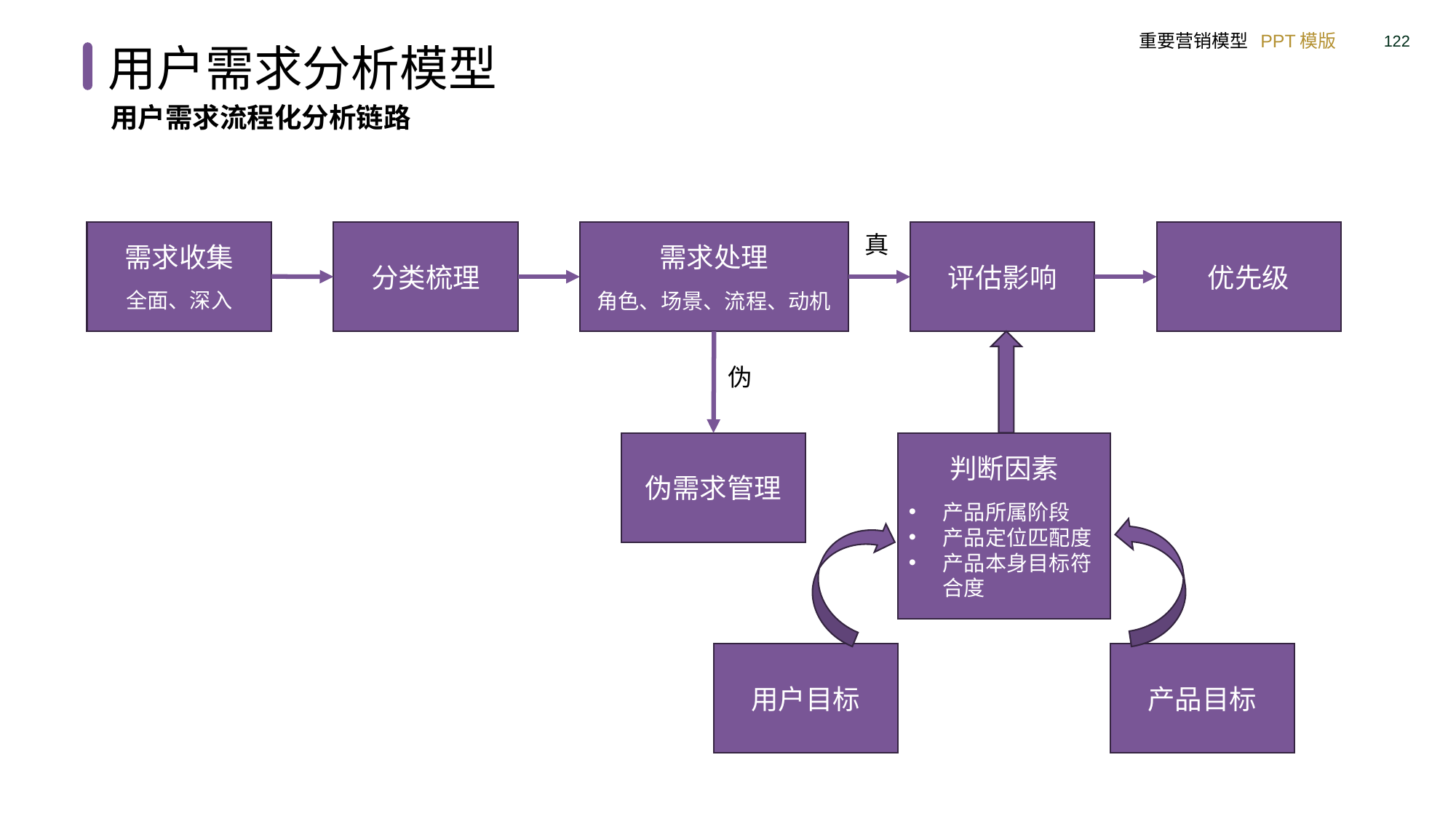

用户需求分析模型
用户需求流程化分析链路
需求收集

全面、深入
分类梳理
需求处理

角色、场景、流程、动机
评估影响
优先级
真

伪
伪需求管理
判断因素

产品所属阶段
产品定位匹配度
产品本身目标符合度

用户目标
产品目标